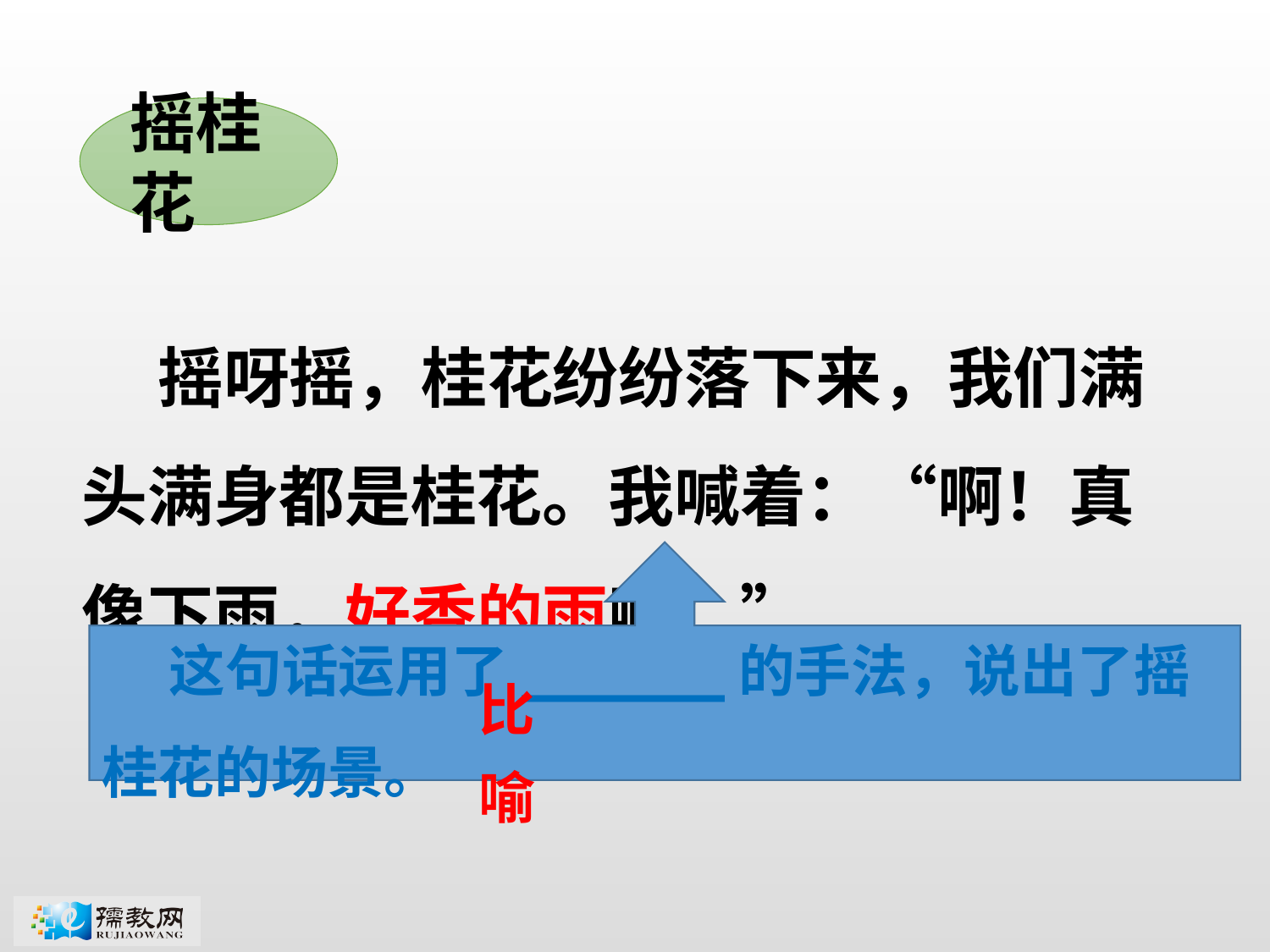

摇桂花
    摇呀摇，桂花纷纷落下来，我们满头满身都是桂花。我喊着：“啊！真像下雨，好香的雨啊！”
      这句话运用了______的手法，说出了摇桂花的场景。
比喻